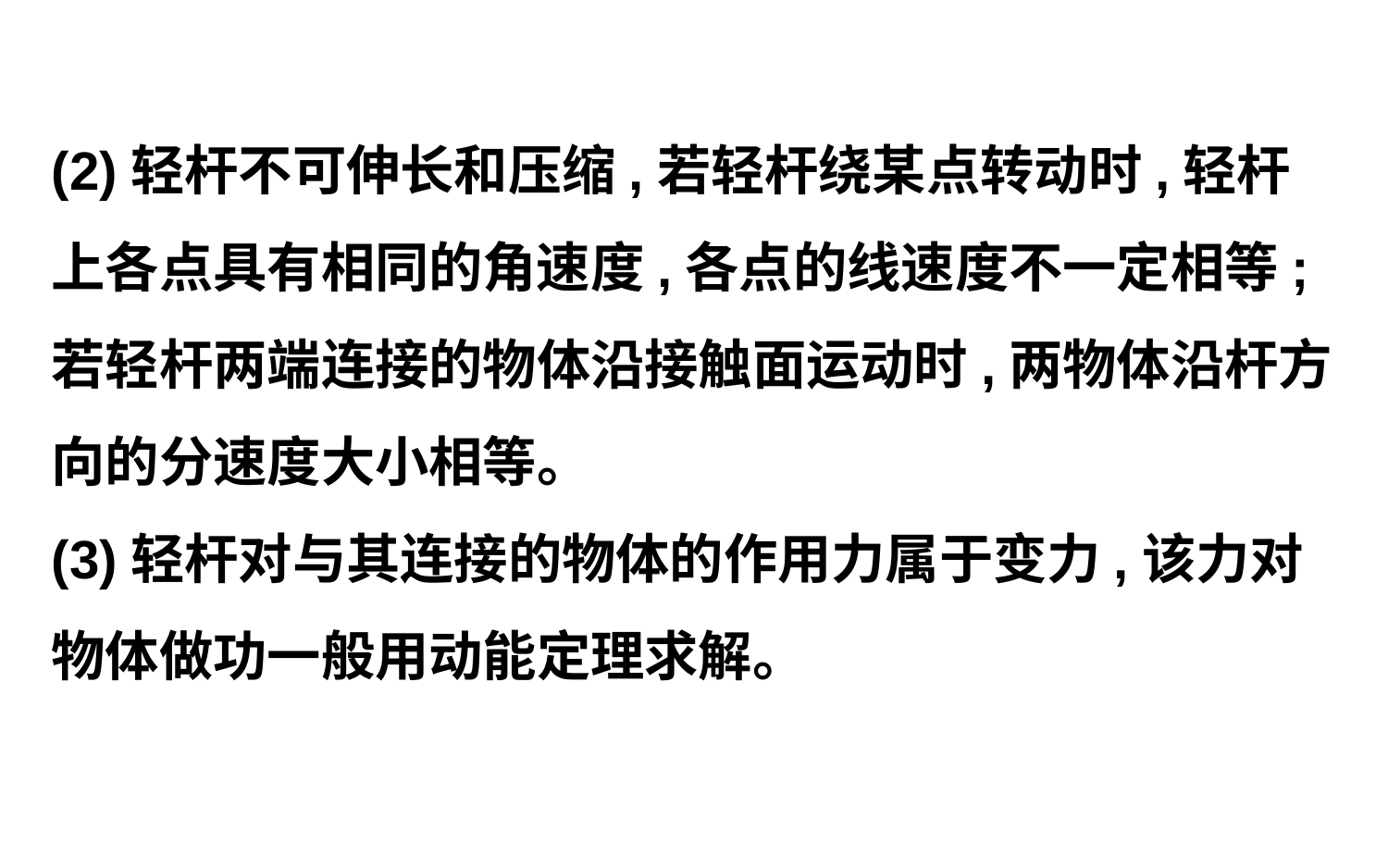

(2)轻杆不可伸长和压缩,若轻杆绕某点转动时,轻杆上各点具有相同的角速度,各点的线速度不一定相等;若轻杆两端连接的物体沿接触面运动时,两物体沿杆方向的分速度大小相等。
(3)轻杆对与其连接的物体的作用力属于变力,该力对物体做功一般用动能定理求解。